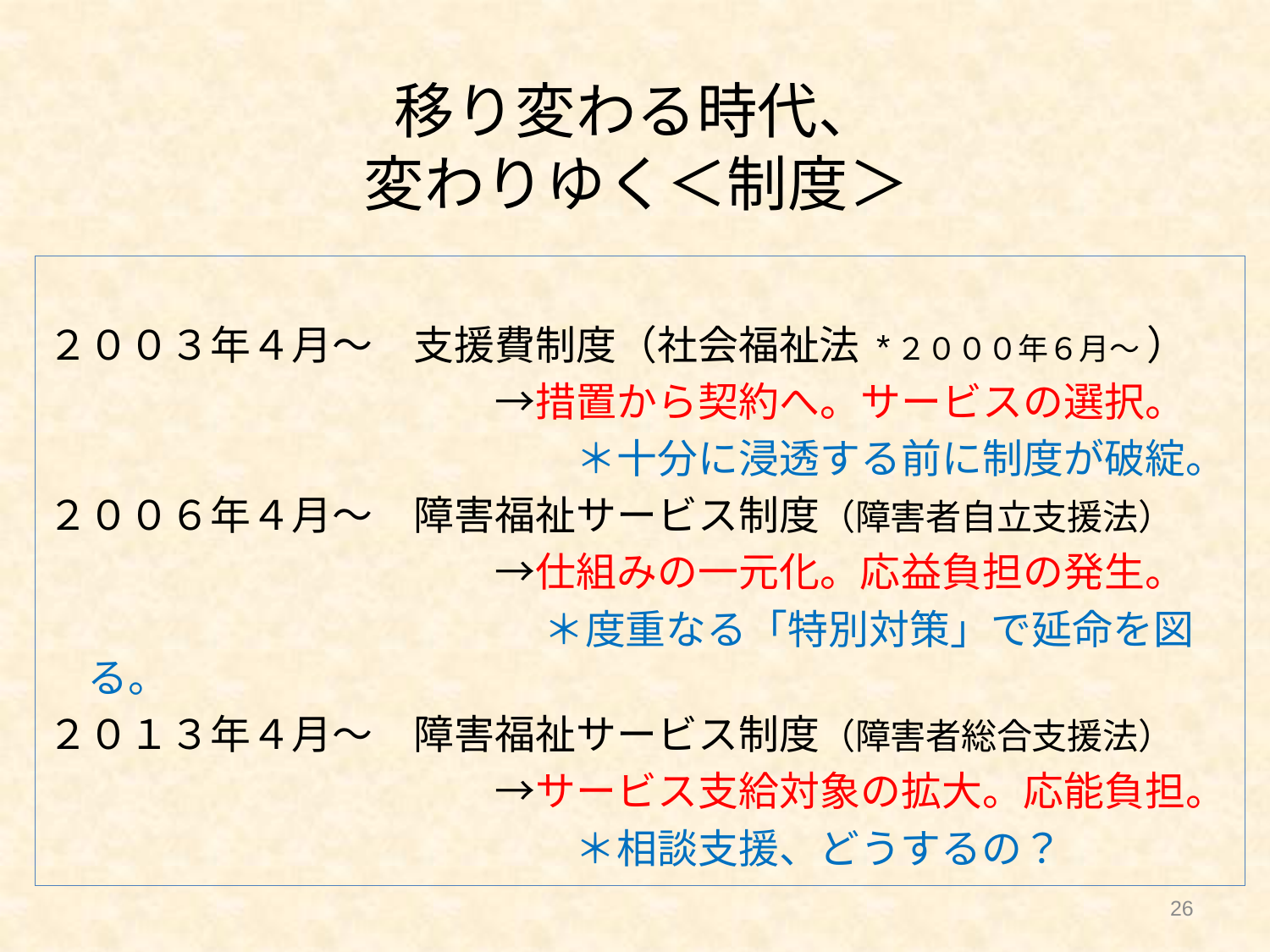

# 移り変わる時代、 変わりゆく＜制度＞

２００３年４月～　支援費制度（社会福祉法 *２０００年６月～ ）
　　　　　　　　　　　→措置から契約へ。サービスの選択。
　　　　　　　　　　　　　＊十分に浸透する前に制度が破綻。
２００６年４月～　障害福祉サービス制度（障害者自立支援法）
　　　　　　　　　　　→仕組みの一元化。応益負担の発生。
　　　　　　　　　　　　 ＊度重なる「特別対策」で延命を図る。
２０１３年４月～　障害福祉サービス制度（障害者総合支援法）
　　　　　　　　　　　→サービス支給対象の拡大。応能負担。
　　　　　　　　　　　　　＊相談支援、どうするの？

26